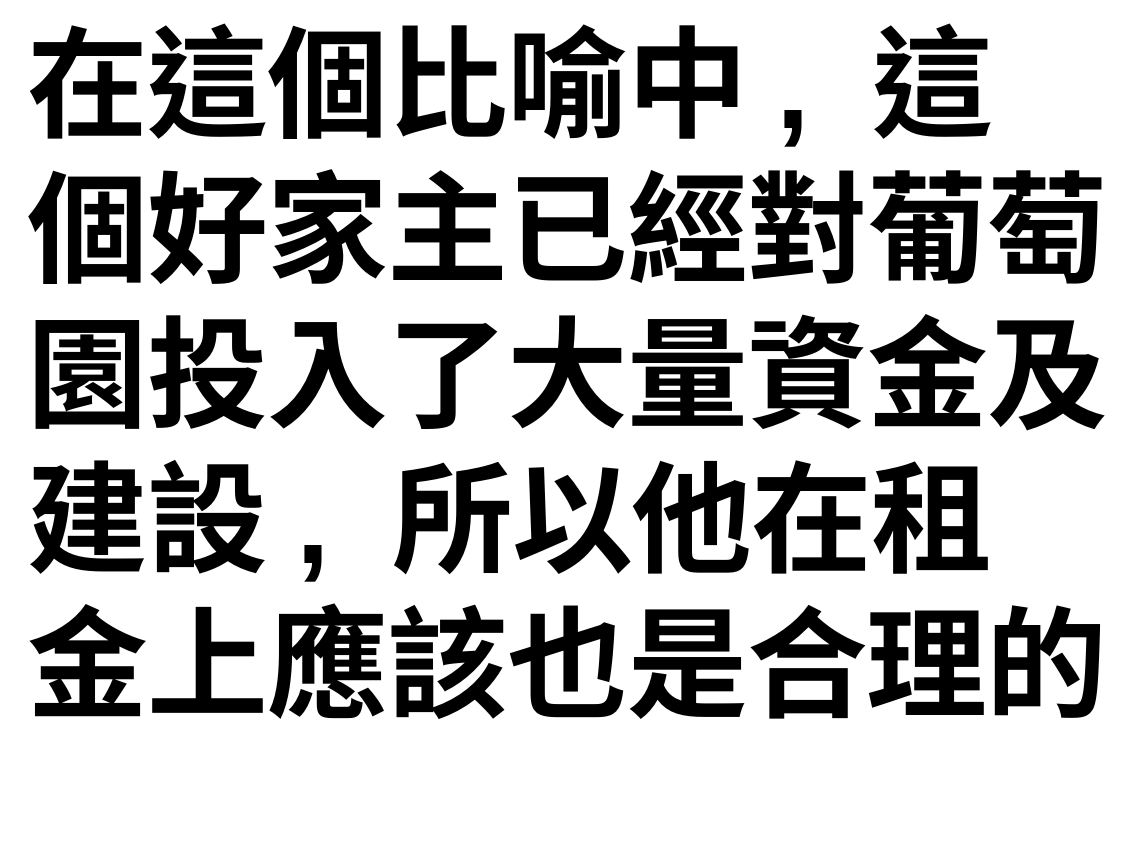

在這個比喻中, 這個好家主已經對葡萄園投入了大量資金及建設, 所以他在租金上應該也是合理的。